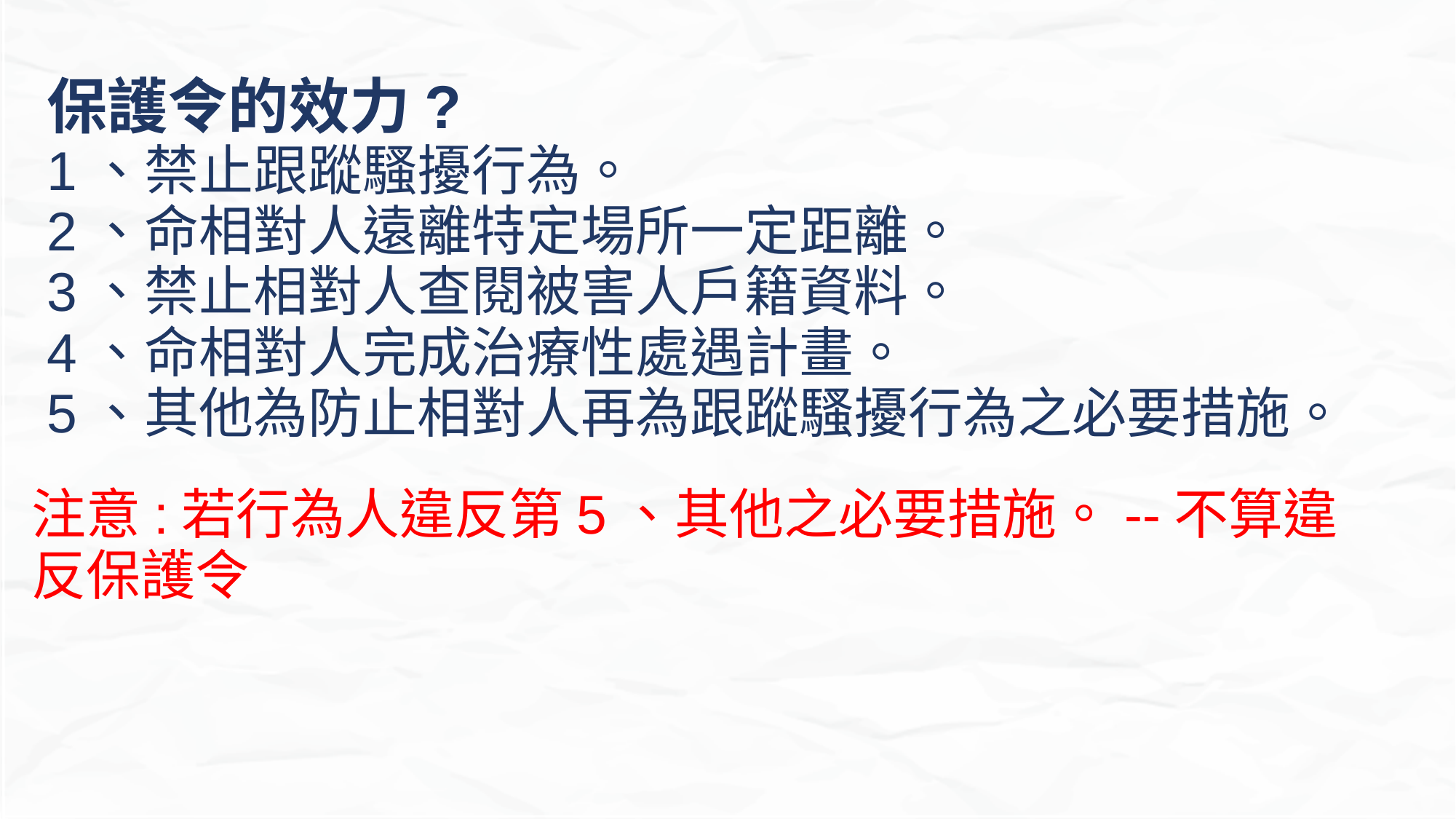

保護令的效力?
1、禁止跟蹤騷擾行為。
2、命相對人遠離特定場所一定距離。
3、禁止相對人查閱被害人戶籍資料。
4、命相對人完成治療性處遇計畫。
5、其他為防止相對人再為跟蹤騷擾行為之必要措施。
注意:若行為人違反第5、其他之必要措施。--不算違反保護令